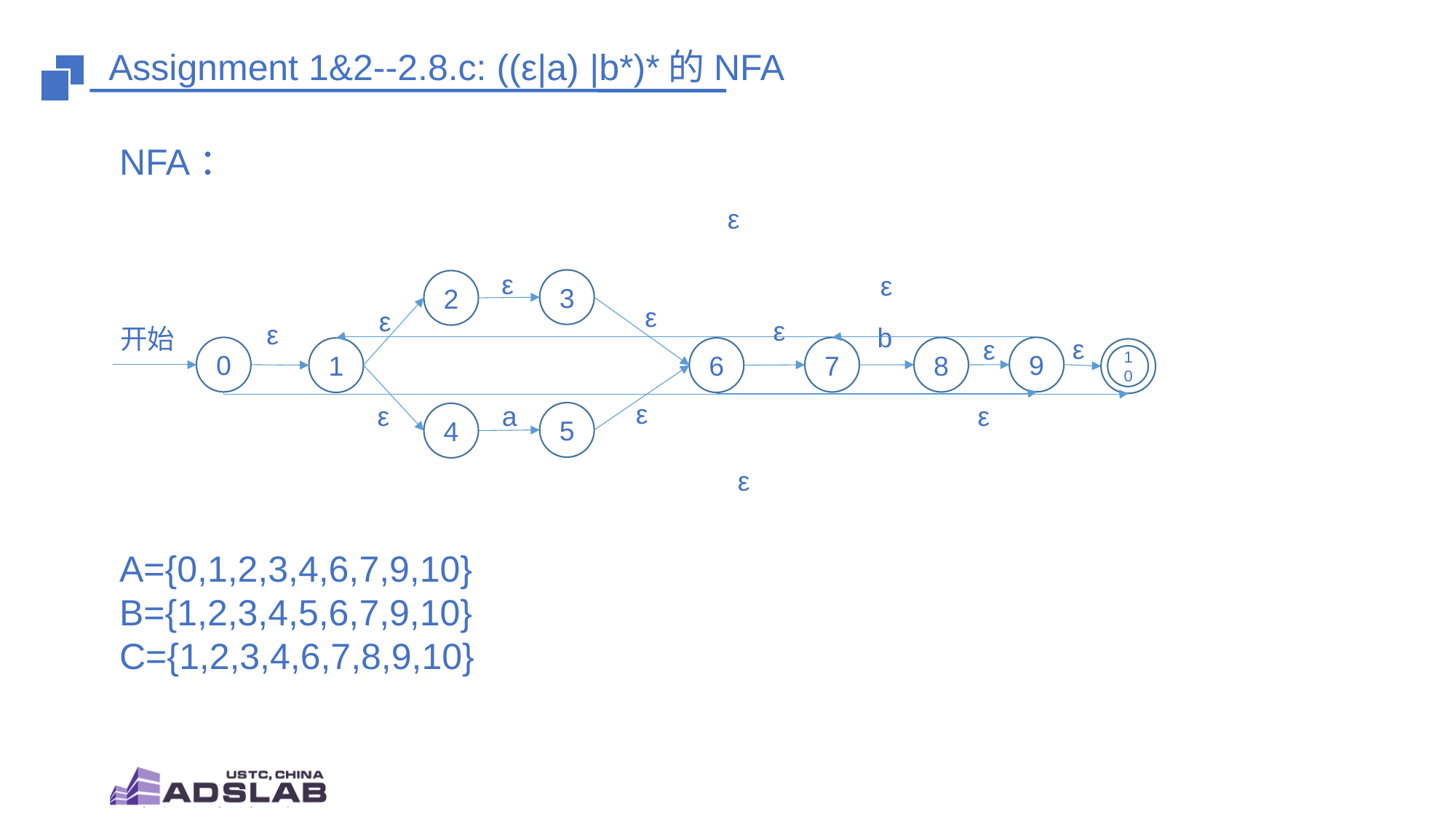

# Assignment 1&2--2.8.c: ((ε|a) |b*)*的NFA
NFA：
ε
ε
ε
3
2
ε
ε
ε
ε
b
开始
ε
ε
9
0
8
7
1
6
10

ε
ε
a
ε
5
4
ε
A={0,1,2,3,4,6,7,9,10}
B={1,2,3,4,5,6,7,9,10}
C={1,2,3,4,6,7,8,9,10}